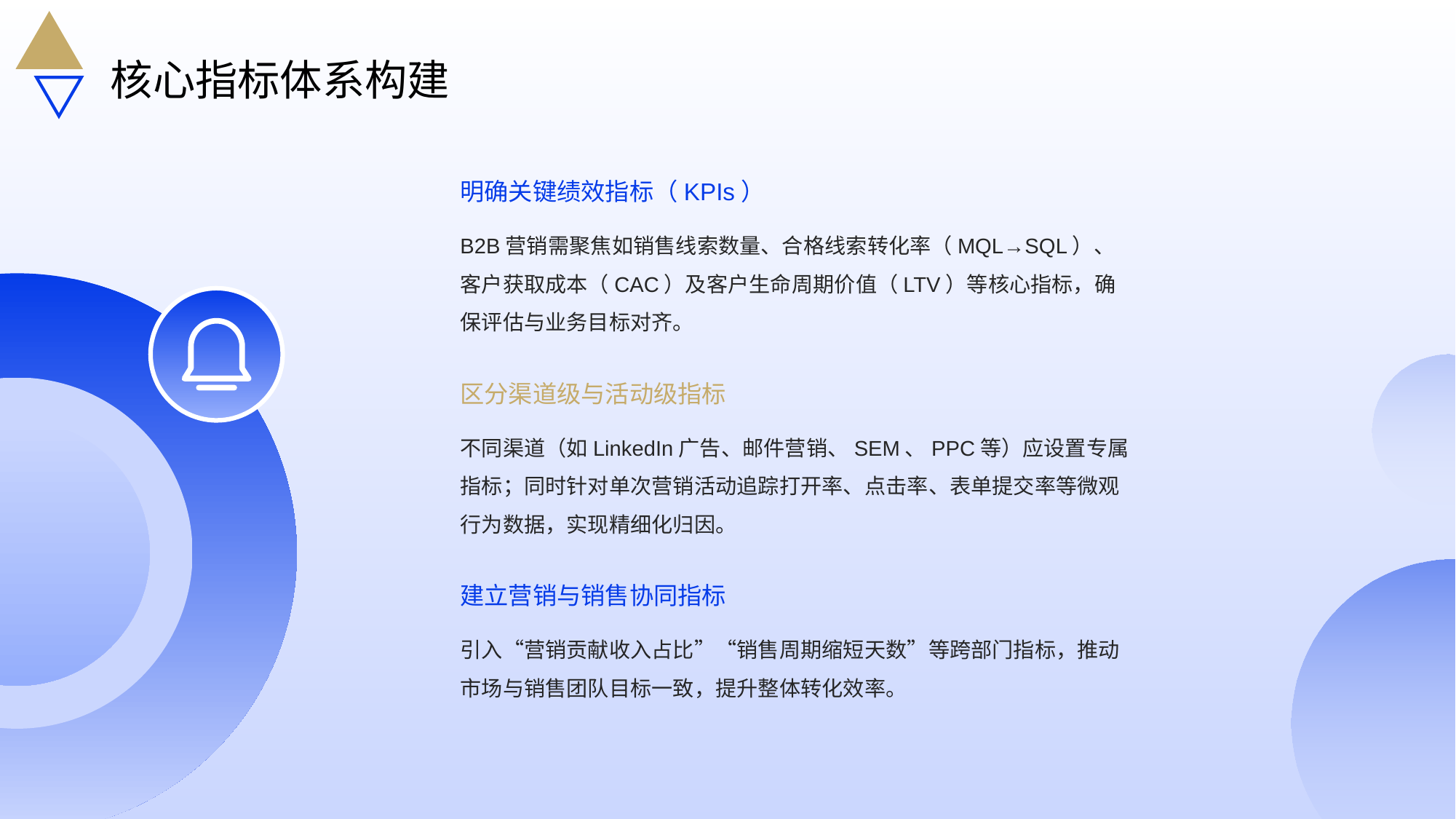

核心指标体系构建

明确关键绩效指标（KPIs）
B2B营销需聚焦如销售线索数量、合格线索转化率（MQL→SQL）、客户获取成本（CAC）及客户生命周期价值（LTV）等核心指标，确保评估与业务目标对齐。

区分渠道级与活动级指标

不同渠道（如LinkedIn广告、邮件营销、SEM、PPC等）应设置专属指标；同时针对单次营销活动追踪打开率、点击率、表单提交率等微观行为数据，实现精细化归因。
建立营销与销售协同指标

引入“营销贡献收入占比”“销售周期缩短天数”等跨部门指标，推动市场与销售团队目标一致，提升整体转化效率。